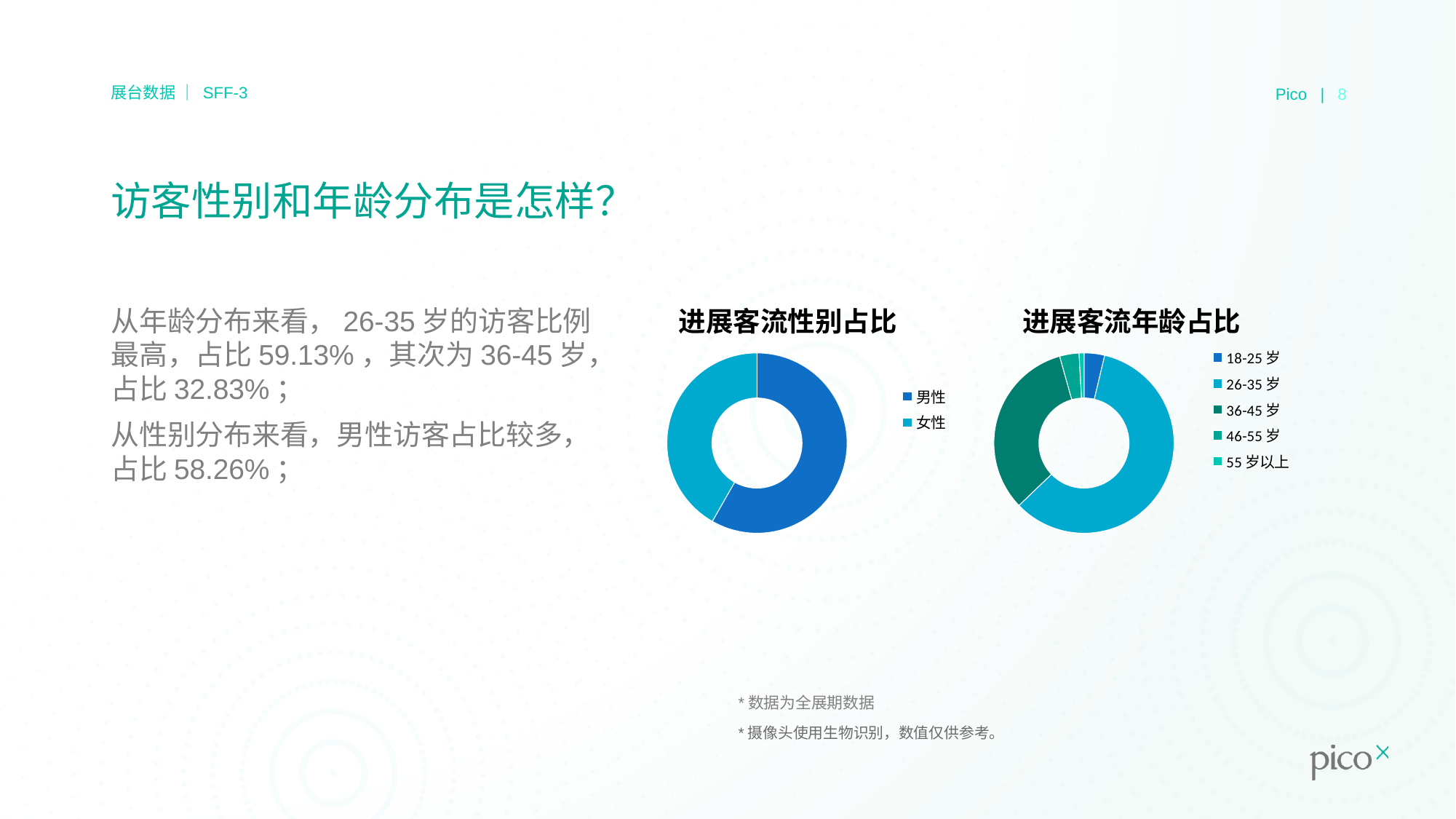

Pico   |
8
展台数据 ｜ SFF-3
# 访客性别和年龄分布是怎样？

### Chart: 进展客流性别占比

| Category | count |
|---|---|
| 男性 | 268.0 |
| 女性 | 192.0 |

### Chart: 进展客流年龄占比

| Category | count |
|---|---|
| 18-25岁 | 17.0 |
| 26-35岁 | 272.0 |
| 36-45岁 | 151.0 |
| 46-55岁 | 16.0 |
| 55岁以上 | 4.0 |
从年龄分布来看，26-35岁的访客比例最高，占比59.13%，其次为36-45岁，占比32.83%；
从性别分布来看，男性访客占比较多，占比58.26%；
*数据为全展期数据
*摄像头使用生物识别，数值仅供参考。